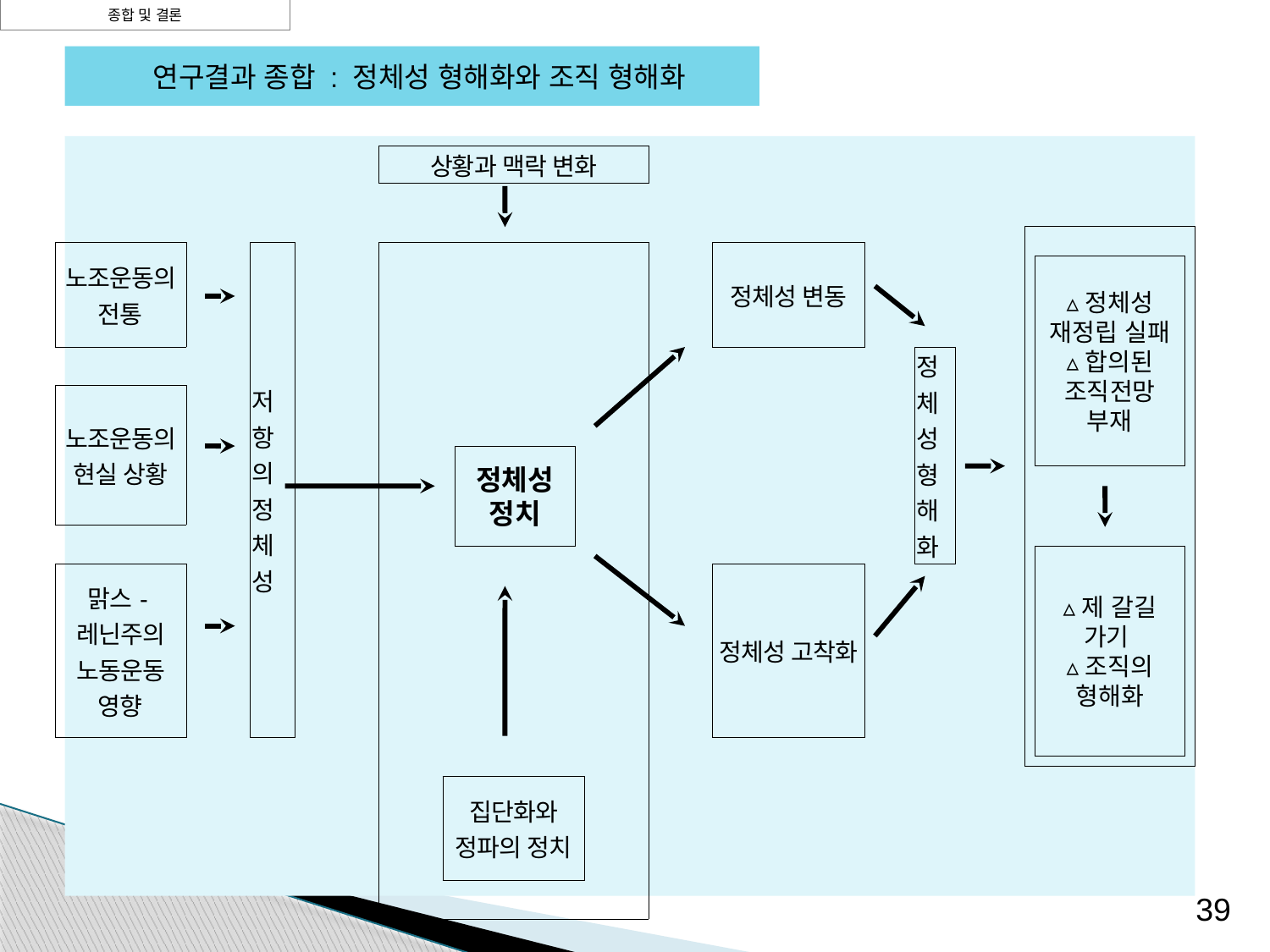

종합 및 결론
 연구결과 종합 : 정체성 형해화와 조직 형해화

|  |  |  |  | 상황과 맥락 변화 |  |  |  |  |  |  |
| --- | --- | --- | --- | --- | --- | --- | --- | --- | --- | --- |
|  |  |  |  |  |  |  |  |  |  |  |
| 노조운동의 전통 |  | 저항의 정체성 |  |  |  |  |  | 정체성 변동 |  |  |
|  |  |  |  |  |  |  |  |  |  | 정체성형해화 |
| 노조운동의 현실 상황 |  |  |  |  |  |  |  |  |  |  |
|  |  |  |  |  |  |  |  |  |  |  |
| 맑스-레닌주의 노동운동 영향 |  |  |  |  |  |  |  | 정체성 고착화 |  |  |
|  |  |  |  |  |  |  |  |  |  |  |
|  |  |  |  |  | 집단화와 정파의 정치 |  |  |  |  |  |
|  |  |  |  |  |  |  |  |  |  |  |

▵정체성 재정립 실패
▵합의된 조직전망 부재

정체성
정치

▵제 갈길 가기
▵조직의 형해화

39